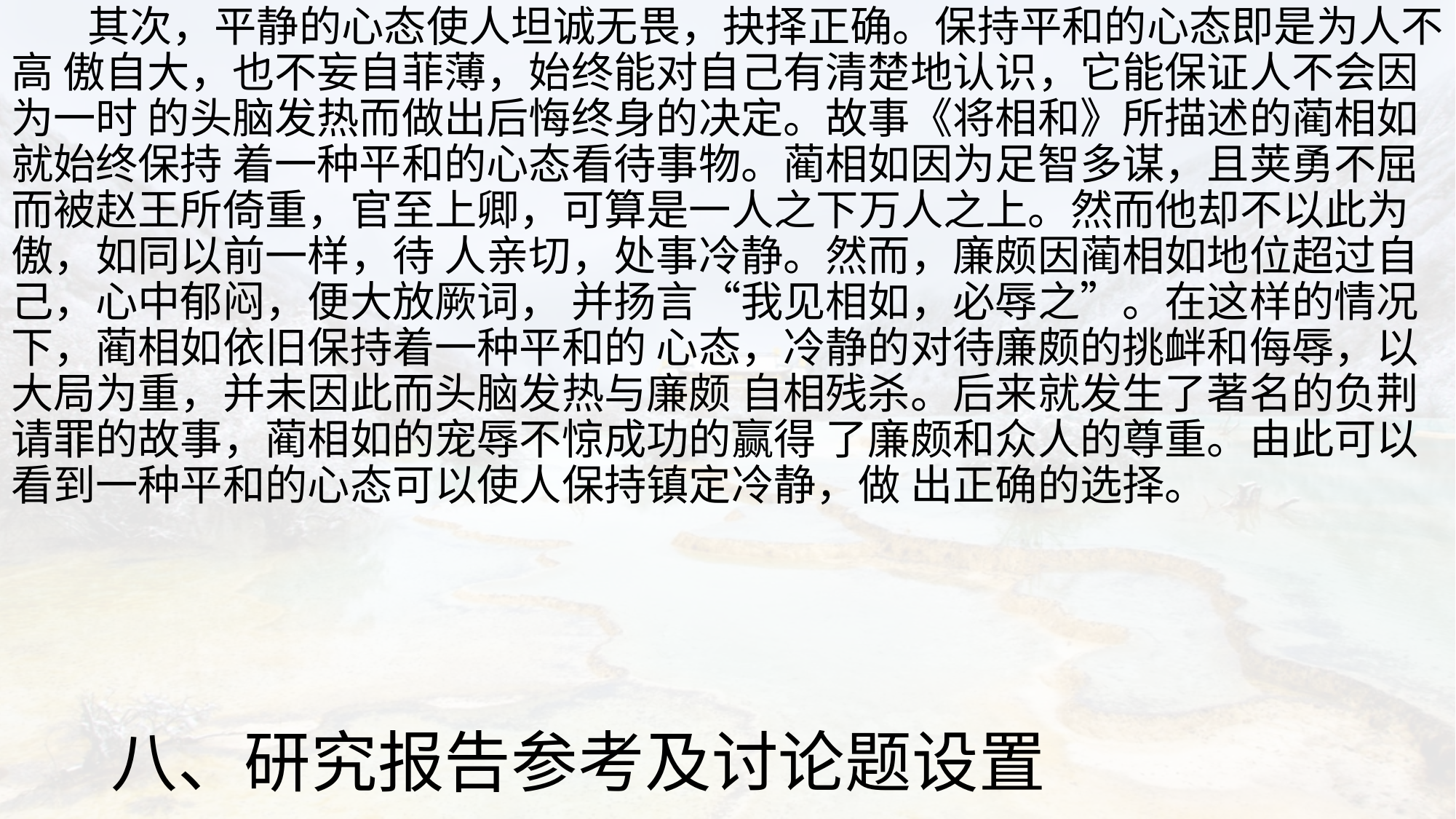

其次，平静的心态使人坦诚无畏，抉择正确。保持平和的心态即是为人不高 傲自大，也不妄自菲薄，始终能对自己有清楚地认识，它能保证人不会因为一时 的头脑发热而做出后悔终身的决定。故事《将相和》所描述的蔺相如就始终保持 着一种平和的心态看待事物。蔺相如因为足智多谋，且荚勇不屈而被赵王所倚重，官至上卿，可算是一人之下万人之上。然而他却不以此为傲，如同以前一样，待 人亲切，处事冷静。然而，廉颇因蔺相如地位超过自己，心中郁闷，便大放厥词， 并扬言“我见相如，必辱之”。在这样的情况下，蔺相如依旧保持着一种平和的 心态，冷静的对待廉颇的挑衅和侮辱，以大局为重，并未因此而头脑发热与廉颇 自相残杀。后来就发生了著名的负荆请罪的故事，蔺相如的宠辱不惊成功的赢得 了廉颇和众人的尊重。由此可以看到一种平和的心态可以使人保持镇定冷静，做 出正确的选择。
# 八、研究报告参考及讨论题设置